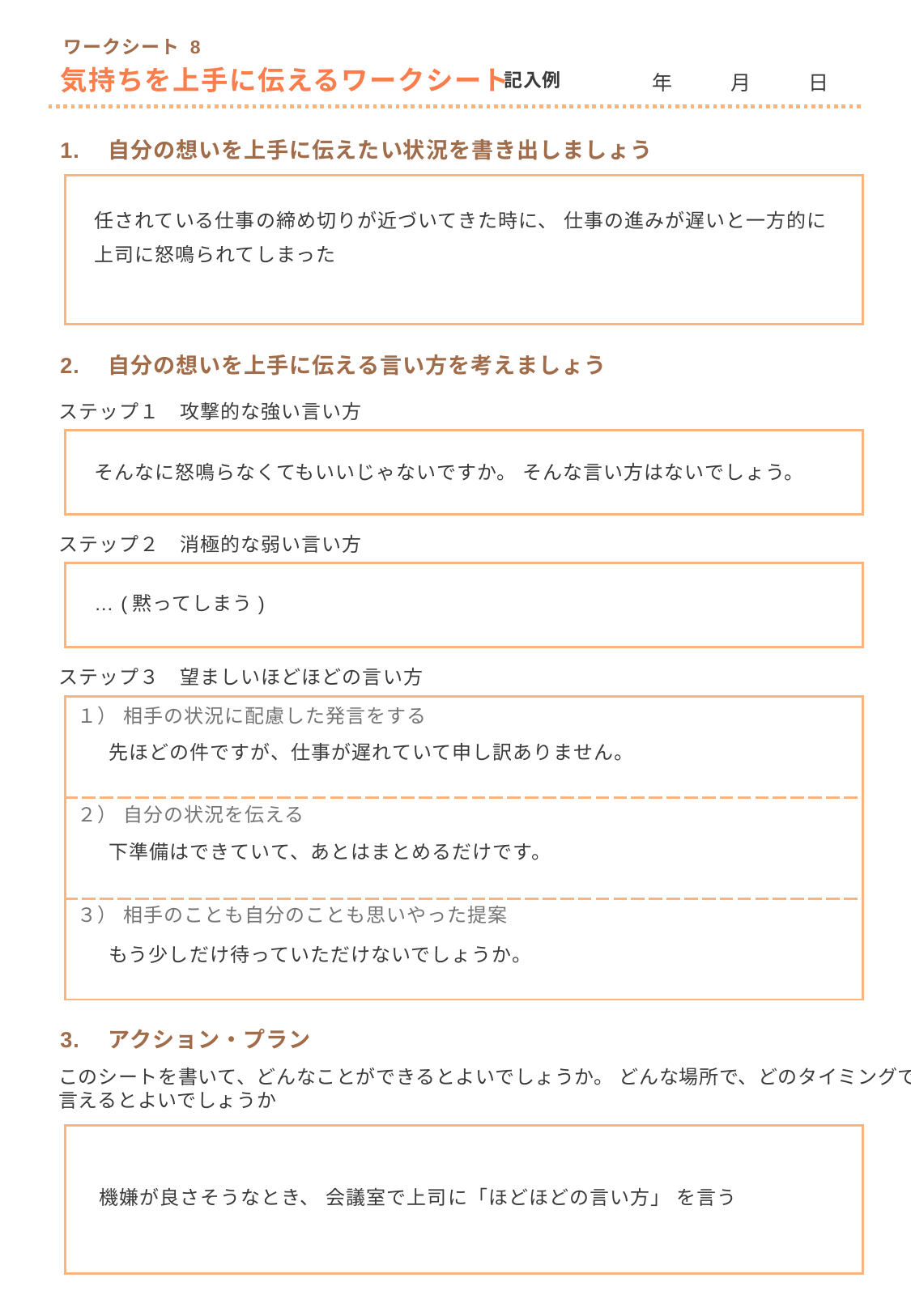

ワークシート 8
気持ちを上手に伝えるワークシート
記入例
　年　　  月　  　日
1.　自分の想いを上手に伝えたい状況を書き出しましょう

任されている仕事の締め切りが近づいてきた時に、 仕事の進みが遅いと一方的に
上司に怒鳴られてしまった
2.　自分の想いを上手に伝える言い方を考えましょう
ステップ１　攻撃的な強い言い方

そんなに怒鳴らなくてもいいじゃないですか。 そんな言い方はないでしょう。
ステップ２　消極的な弱い言い方

… (黙ってしまう)
ステップ３　望ましいほどほどの言い方
|  |
| --- |
|  |
|  |
１） 相手の状況に配慮した発言をする
先ほどの件ですが、仕事が遅れていて申し訳ありません。
２） 自分の状況を伝える
下準備はできていて、あとはまとめるだけです。
３） 相手のことも自分のことも思いやった提案
もう少しだけ待っていただけないでしょうか。
3.　アクション・プラン
このシートを書いて、どんなことができるとよいでしょうか。 どんな場所で、どのタイミングで
言えるとよいでしょうか

機嫌が良さそうなとき、 会議室で上司に「ほどほどの言い方」 を言う